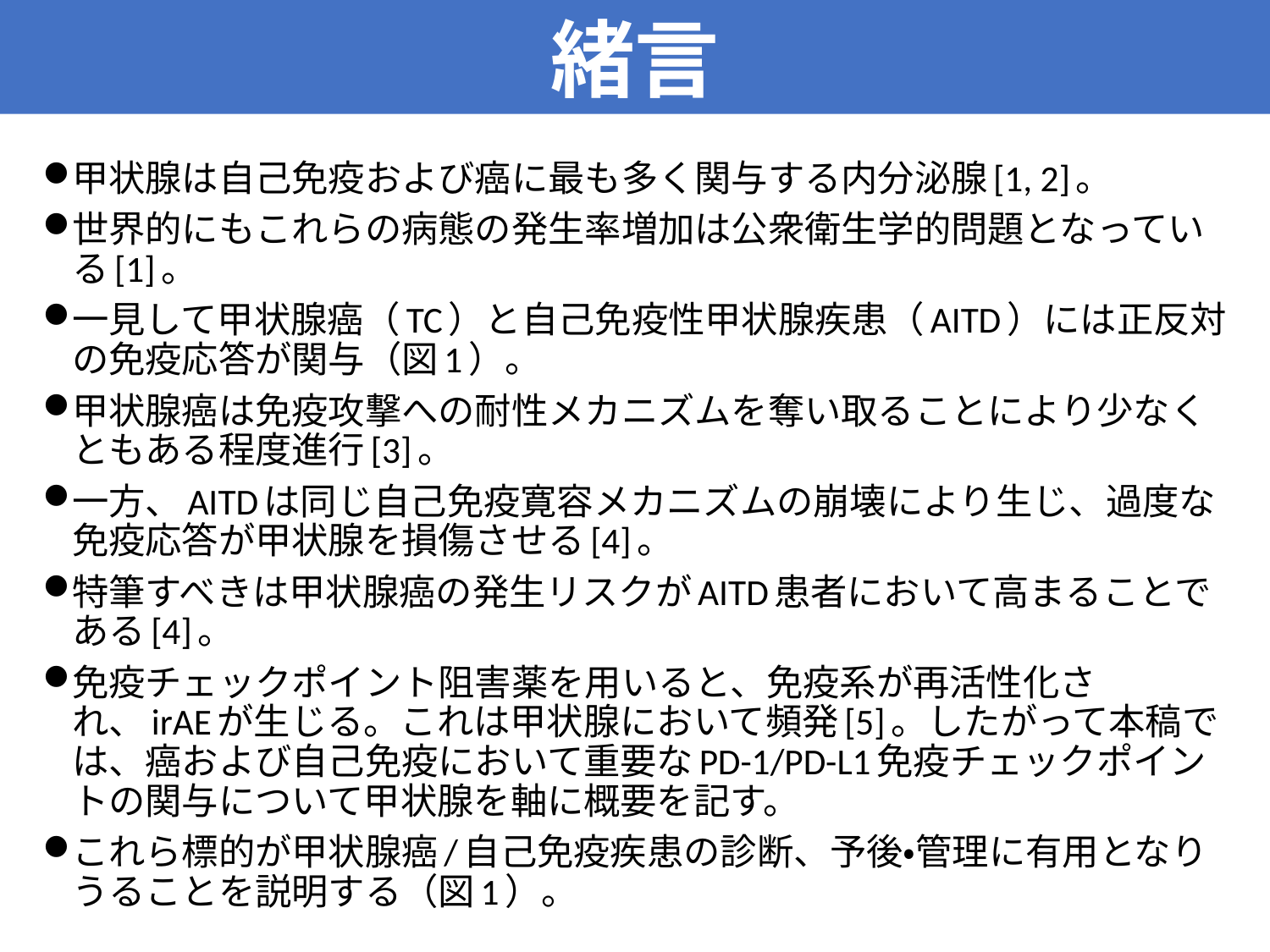

緒言
甲状腺は自己免疫および癌に最も多く関与する内分泌腺[1, 2]。
世界的にもこれらの病態の発生率増加は公衆衛生学的問題となっている[1]。
一見して甲状腺癌（TC）と自己免疫性甲状腺疾患（AITD）には正反対の免疫応答が関与（図1）。
甲状腺癌は免疫攻撃への耐性メカニズムを奪い取ることにより少なくともある程度進行[3]。
一方、AITDは同じ自己免疫寛容メカニズムの崩壊により生じ、過度な免疫応答が甲状腺を損傷させる[4]。
特筆すべきは甲状腺癌の発生リスクがAITD患者において高まることである[4]。
免疫チェックポイント阻害薬を用いると、免疫系が再活性化され、irAEが生じる。これは甲状腺において頻発[5]。したがって本稿では、癌および自己免疫において重要なPD-1/PD-L1免疫チェックポイントの関与について甲状腺を軸に概要を記す。
これら標的が甲状腺癌/自己免疫疾患の診断、予後・管理に有用となりうることを説明する（図1）。